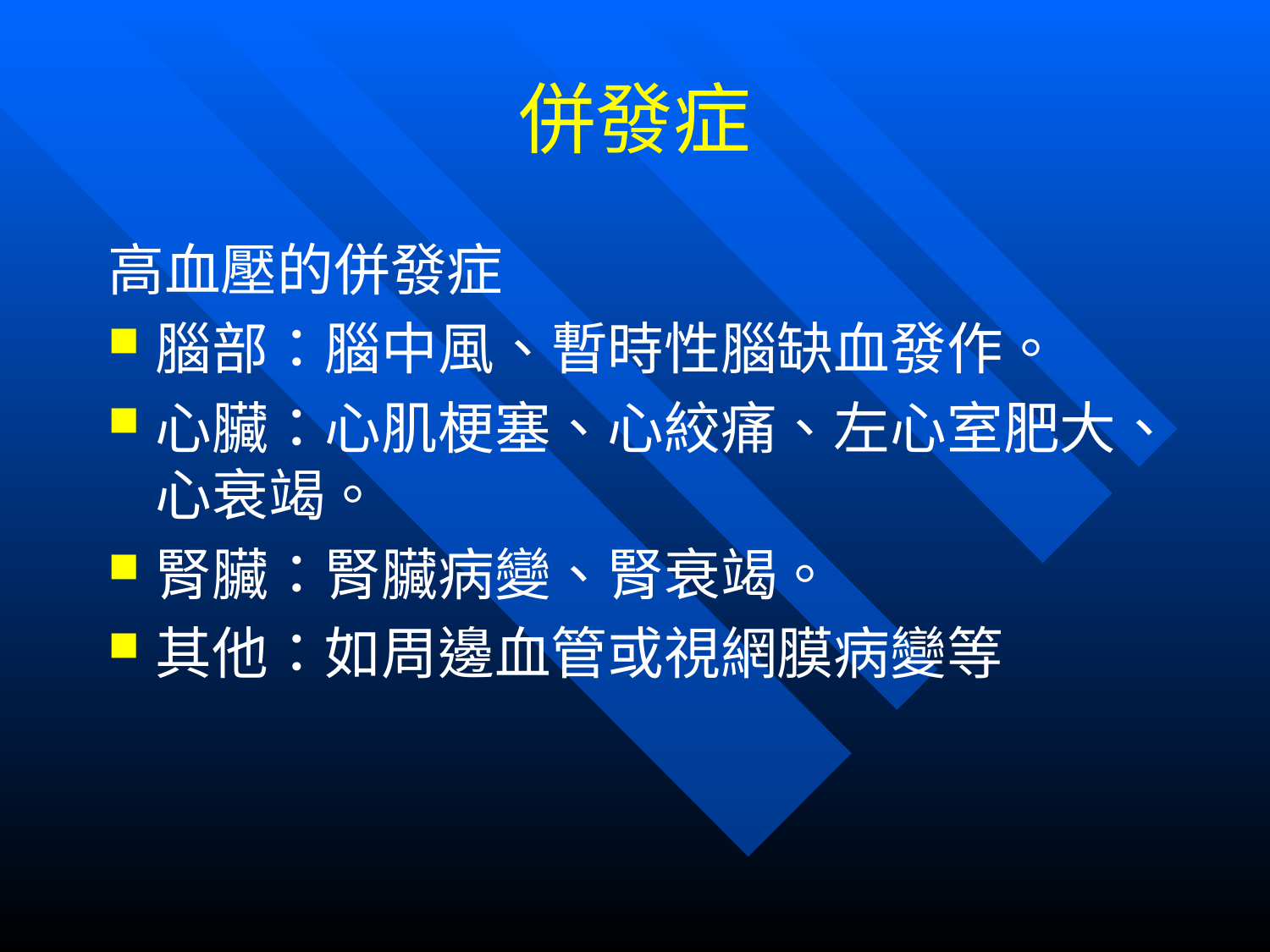

# 併發症
高血壓的併發症
腦部：腦中風、暫時性腦缺血發作。
心臟：心肌梗塞、心絞痛、左心室肥大、心衰竭。
腎臟：腎臟病變、腎衰竭。
其他：如周邊血管或視網膜病變等